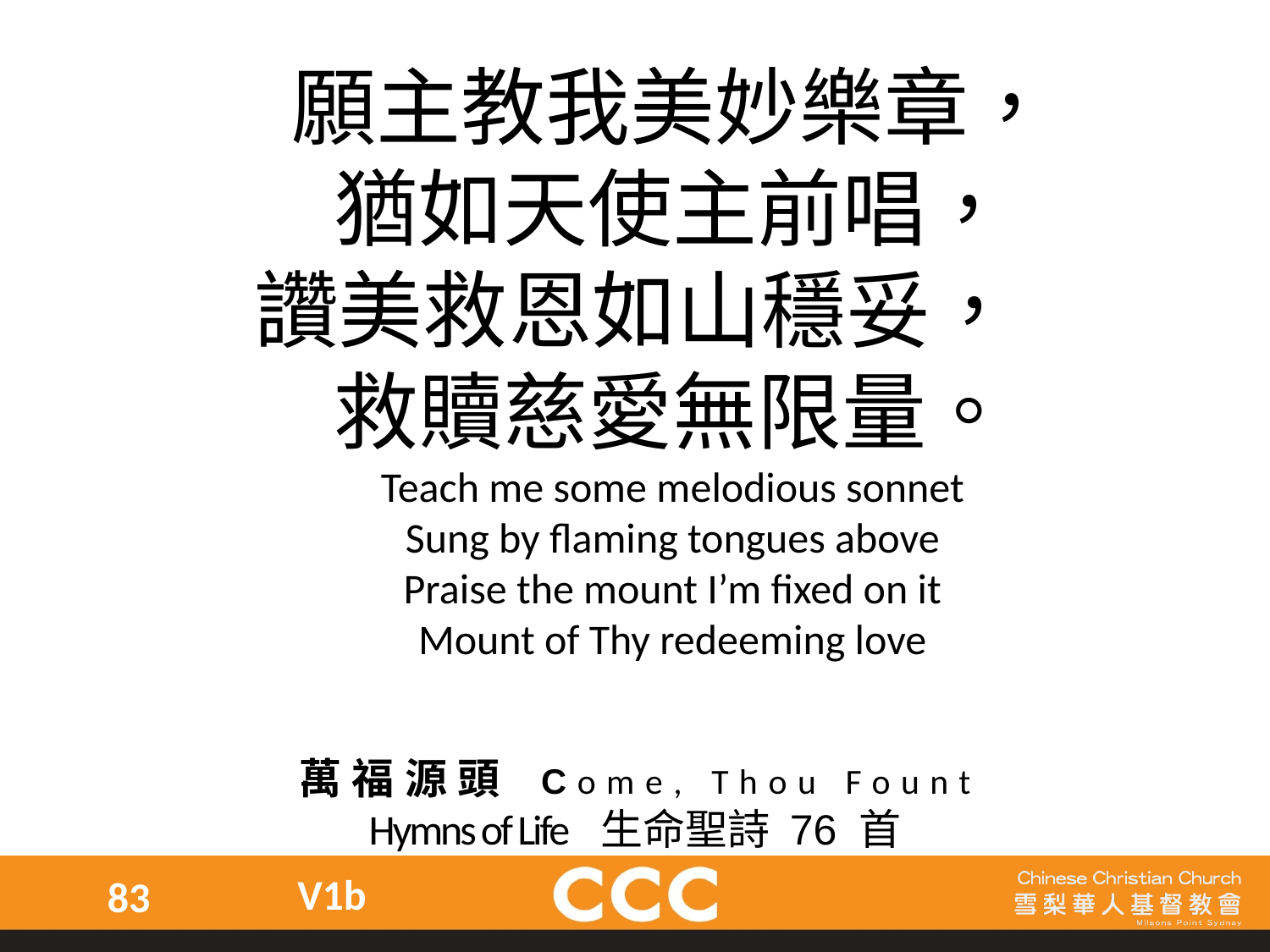

願主教我美妙樂章，
猶如天使主前唱，
讚美救恩如山穩妥，
救贖慈愛無限量。
Teach me some melodious sonnet
Sung by flaming tongues above
Praise the mount I’m fixed on it
Mount of Thy redeeming love
萬福源頭 Come, Thou Fount
Hymns of Life   生命聖詩 76 首
V1b
83